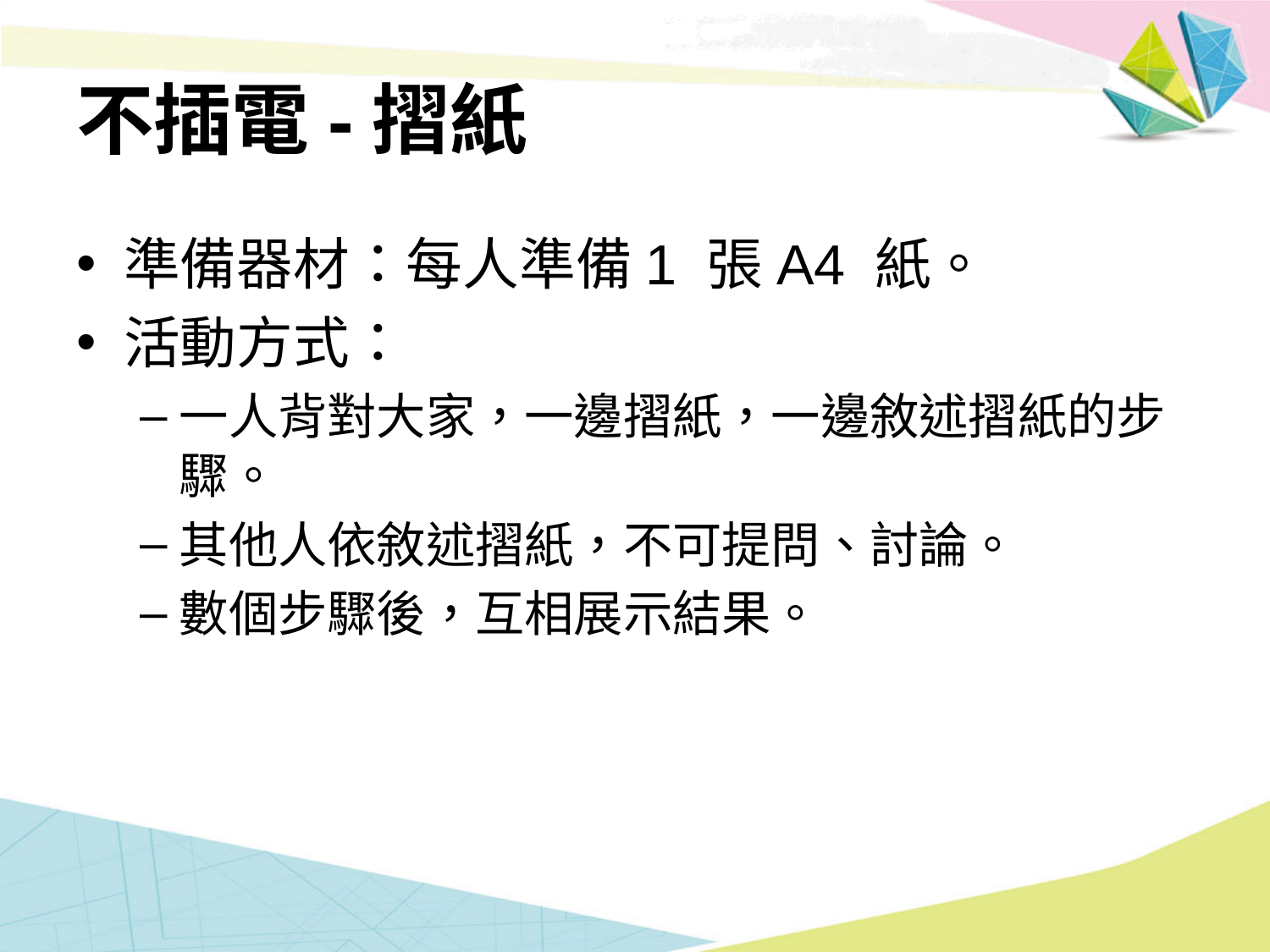

# 不插電-摺紙
準備器材：每人準備1 張A4 紙。
活動方式：
一人背對大家，一邊摺紙，一邊敘述摺紙的步驟。
其他人依敘述摺紙，不可提問、討論。
數個步驟後，互相展示結果。